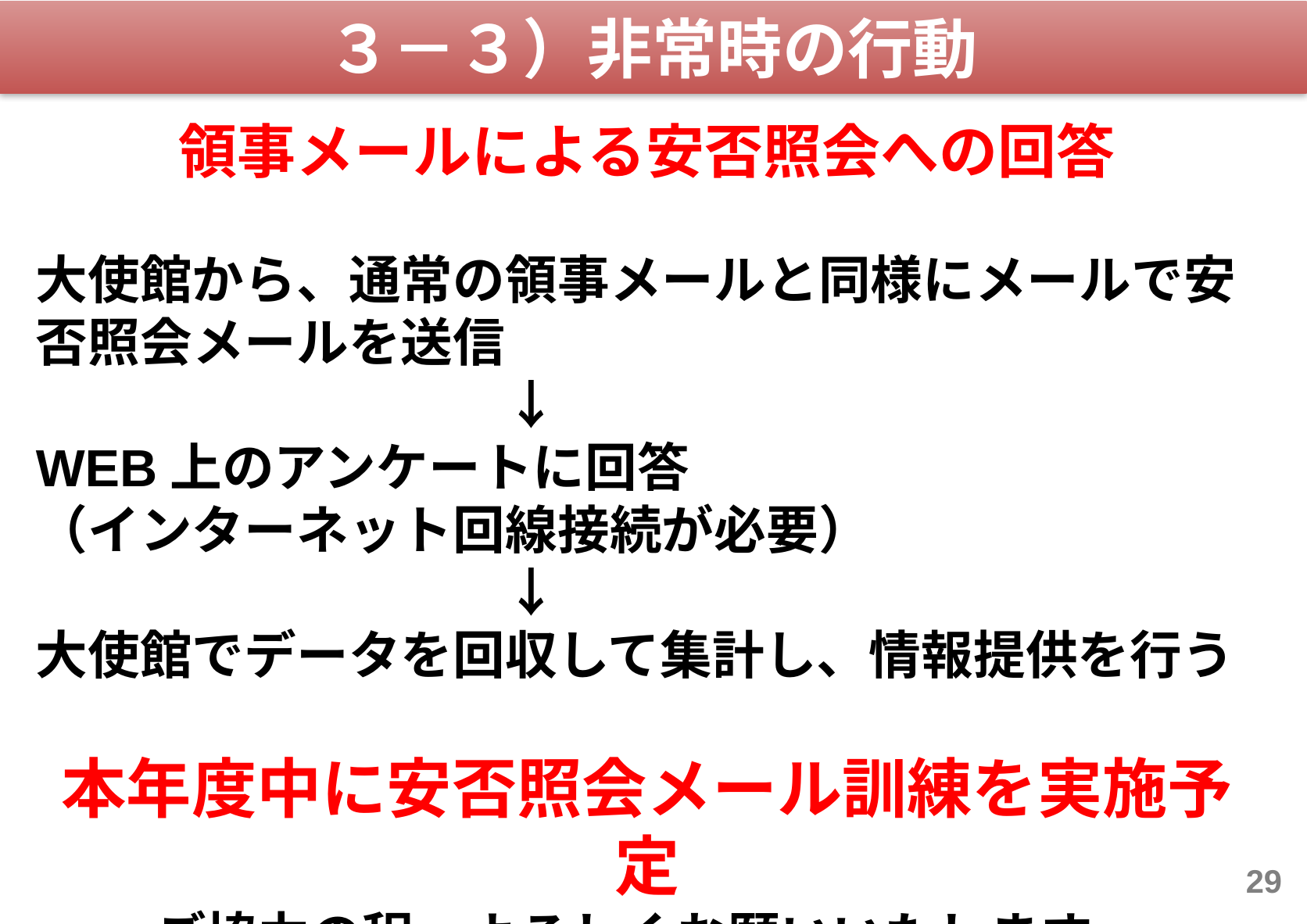

３－３）非常時の行動
領事メールによる安否照会への回答

大使館から、通常の領事メールと同様にメールで安否照会メールを送信
　　　　　　　　　↓
WEB上のアンケートに回答
（インターネット回線接続が必要）
　　　　　　　　　↓
大使館でデータを回収して集計し、情報提供を行う

本年度中に安否照会メール訓練を実施予定
ご協力の程、よろしくお願いいたします。

29